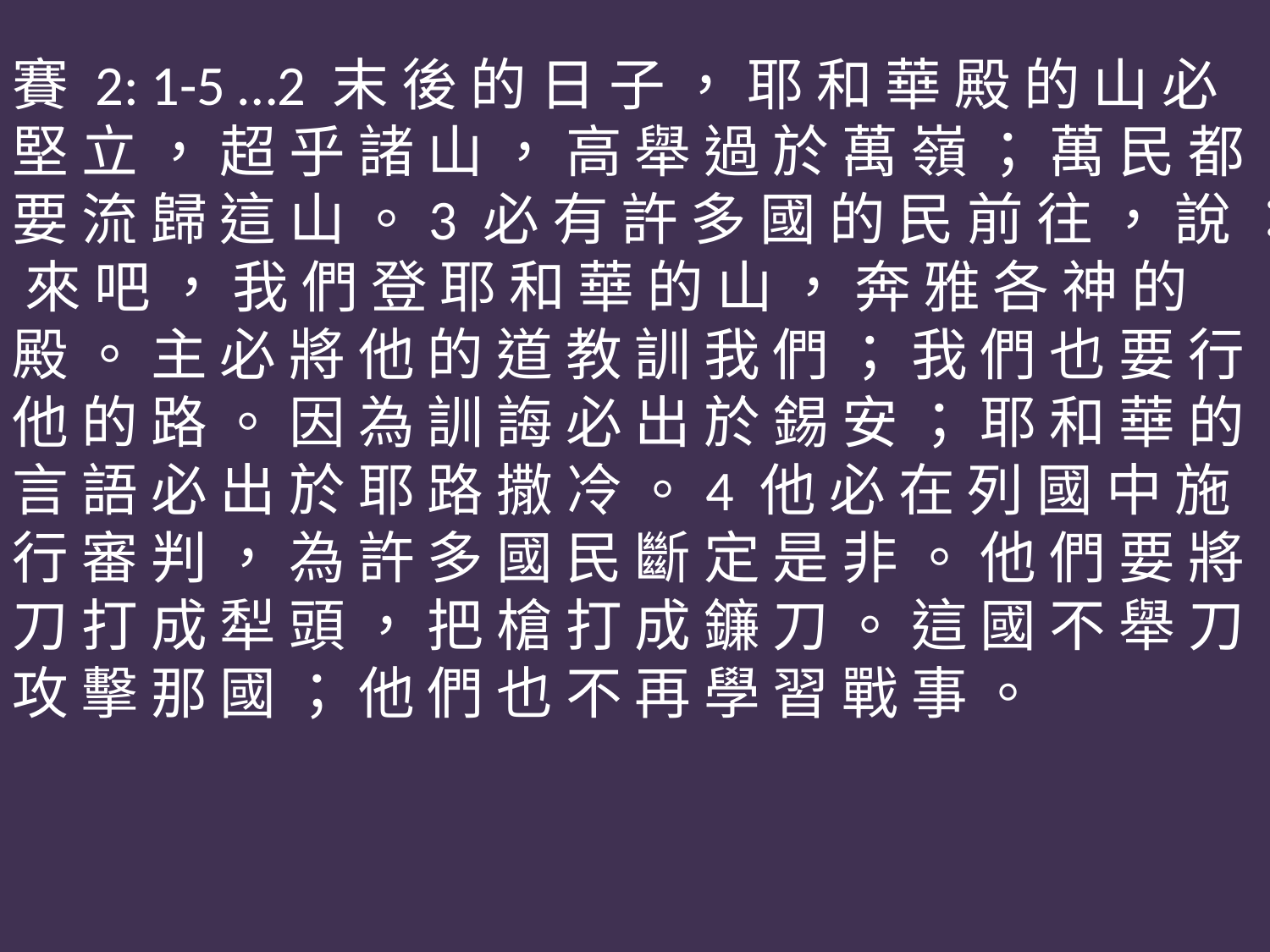

賽 2: 1-5 …2 末 後 的 日 子 ， 耶 和 華 殿 的 山 必 堅 立 ， 超 乎 諸 山 ， 高 舉 過 於 萬 嶺 ； 萬 民 都 要 流 歸 這 山 。3 必 有 許 多 國 的 民 前 往 ， 說 ： 來 吧 ， 我 們 登 耶 和 華 的 山 ， 奔 雅 各 神 的 殿 。 主 必 將 他 的 道 教 訓 我 們 ； 我 們 也 要 行 他 的 路 。 因 為 訓 誨 必 出 於 錫 安 ； 耶 和 華 的 言 語 必 出 於 耶 路 撒 冷 。4 他 必 在 列 國 中 施 行 審 判 ， 為 許 多 國 民 斷 定 是 非 。 他 們 要 將 刀 打 成 犁 頭 ， 把 槍 打 成 鐮 刀 。 這 國 不 舉 刀 攻 擊 那 國 ； 他 們 也 不 再 學 習 戰 事 。